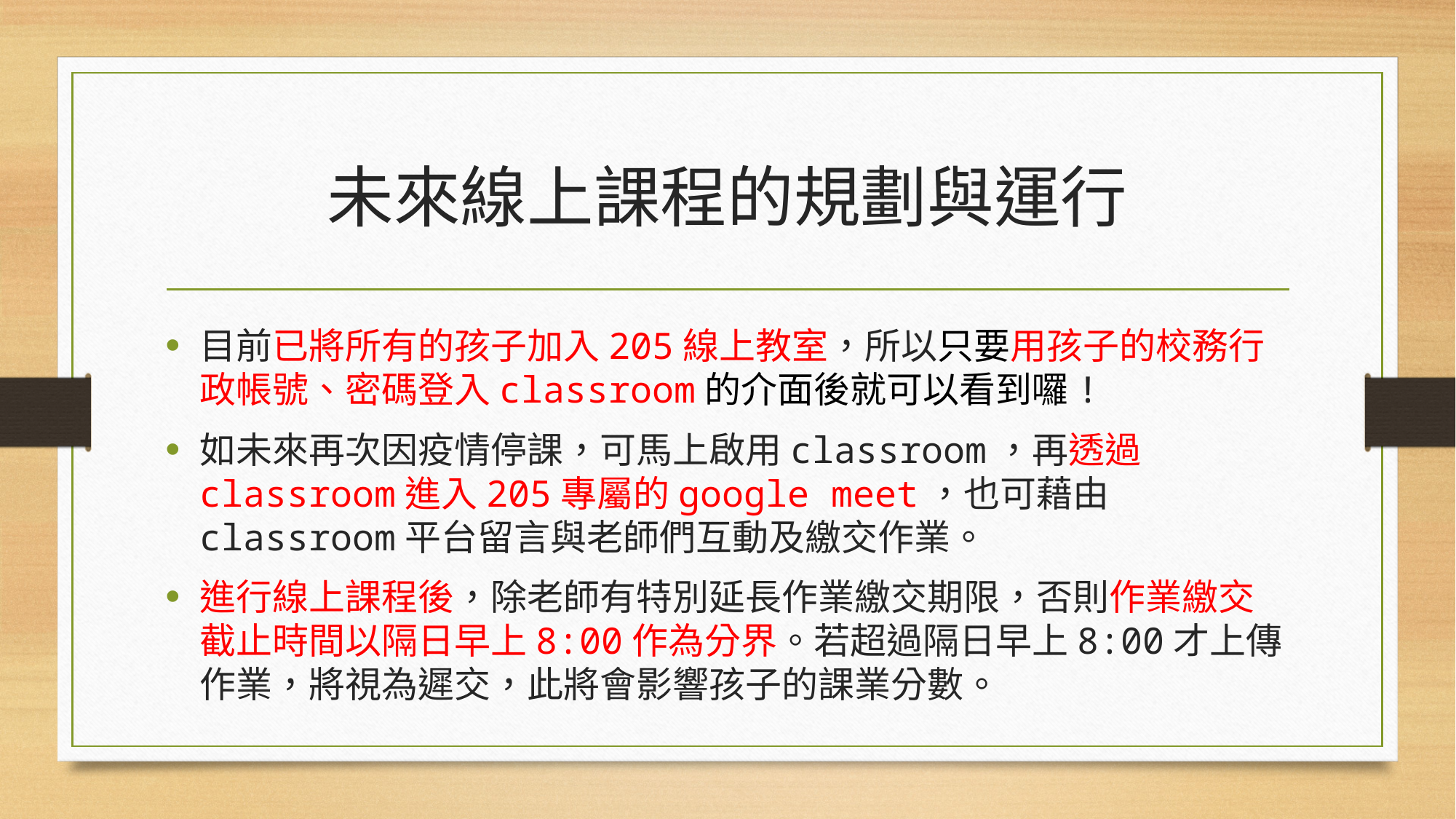

# 未來線上課程的規劃與運行
目前已將所有的孩子加入205線上教室，所以只要用孩子的校務行政帳號、密碼登入classroom的介面後就可以看到囉!
如未來再次因疫情停課，可馬上啟用classroom，再透過classroom進入205專屬的google meet，也可藉由classroom平台留言與老師們互動及繳交作業。
進行線上課程後，除老師有特別延長作業繳交期限，否則作業繳交截止時間以隔日早上8:00作為分界。若超過隔日早上8:00才上傳作業，將視為遲交，此將會影響孩子的課業分數。